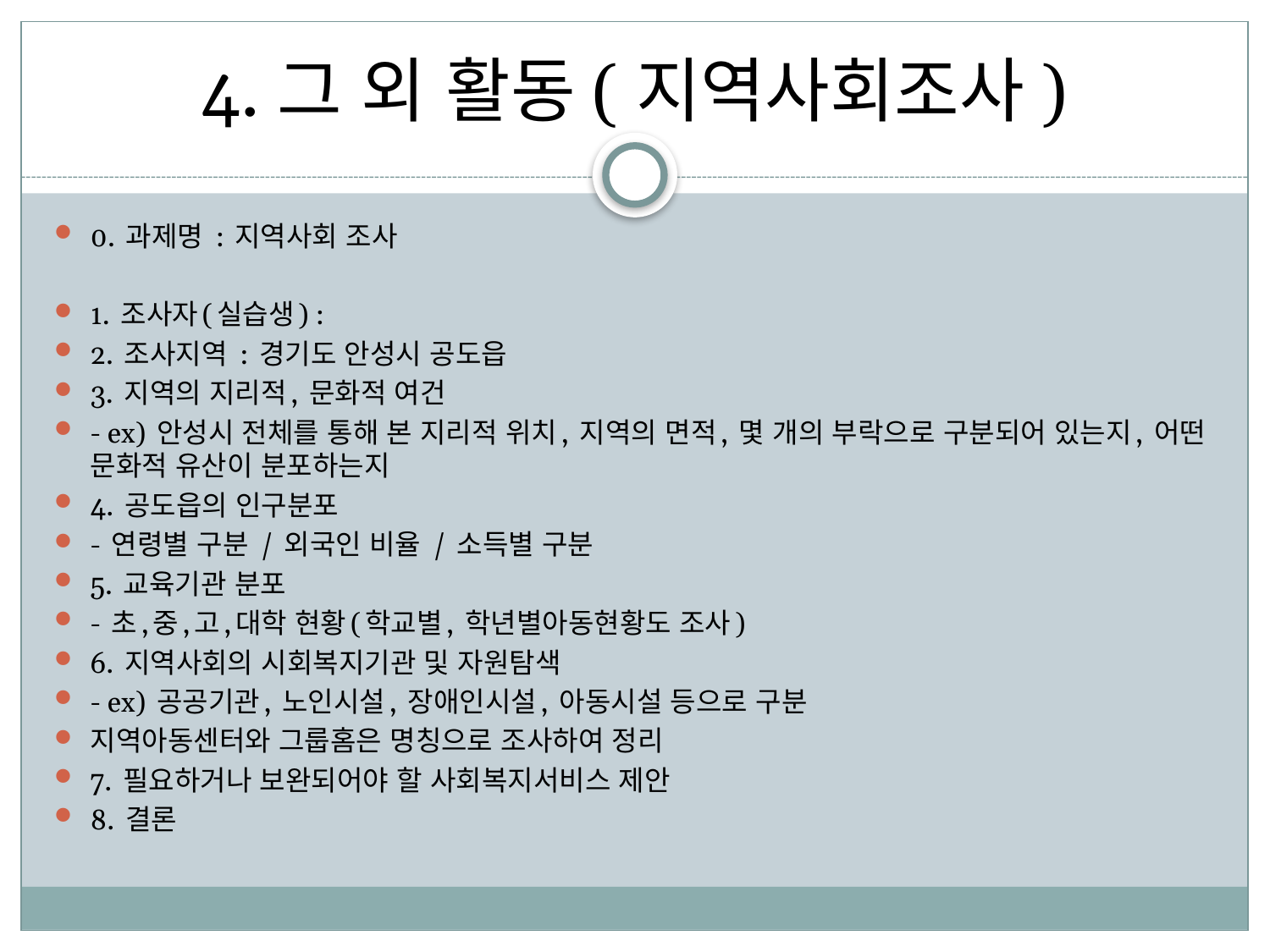

# 4.그 외 활동(지역사회조사)
0. 과제명 : 지역사회 조사

1. 조사자(실습생) :
2. 조사지역 : 경기도 안성시 공도읍
3. 지역의 지리적, 문화적 여건
- ex) 안성시 전체를 통해 본 지리적 위치, 지역의 면적, 몇 개의 부락으로 구분되어 있는지, 어떤 문화적 유산이 분포하는지
4. 공도읍의 인구분포
- 연령별 구분 / 외국인 비율 / 소득별 구분
5. 교육기관 분포
- 초,중,고,대학 현황(학교별, 학년별아동현황도 조사)
6. 지역사회의 시회복지기관 및 자원탐색
- ex) 공공기관, 노인시설, 장애인시설, 아동시설 등으로 구분
지역아동센터와 그룹홈은 명칭으로 조사하여 정리
7. 필요하거나 보완되어야 할 사회복지서비스 제안
8. 결론